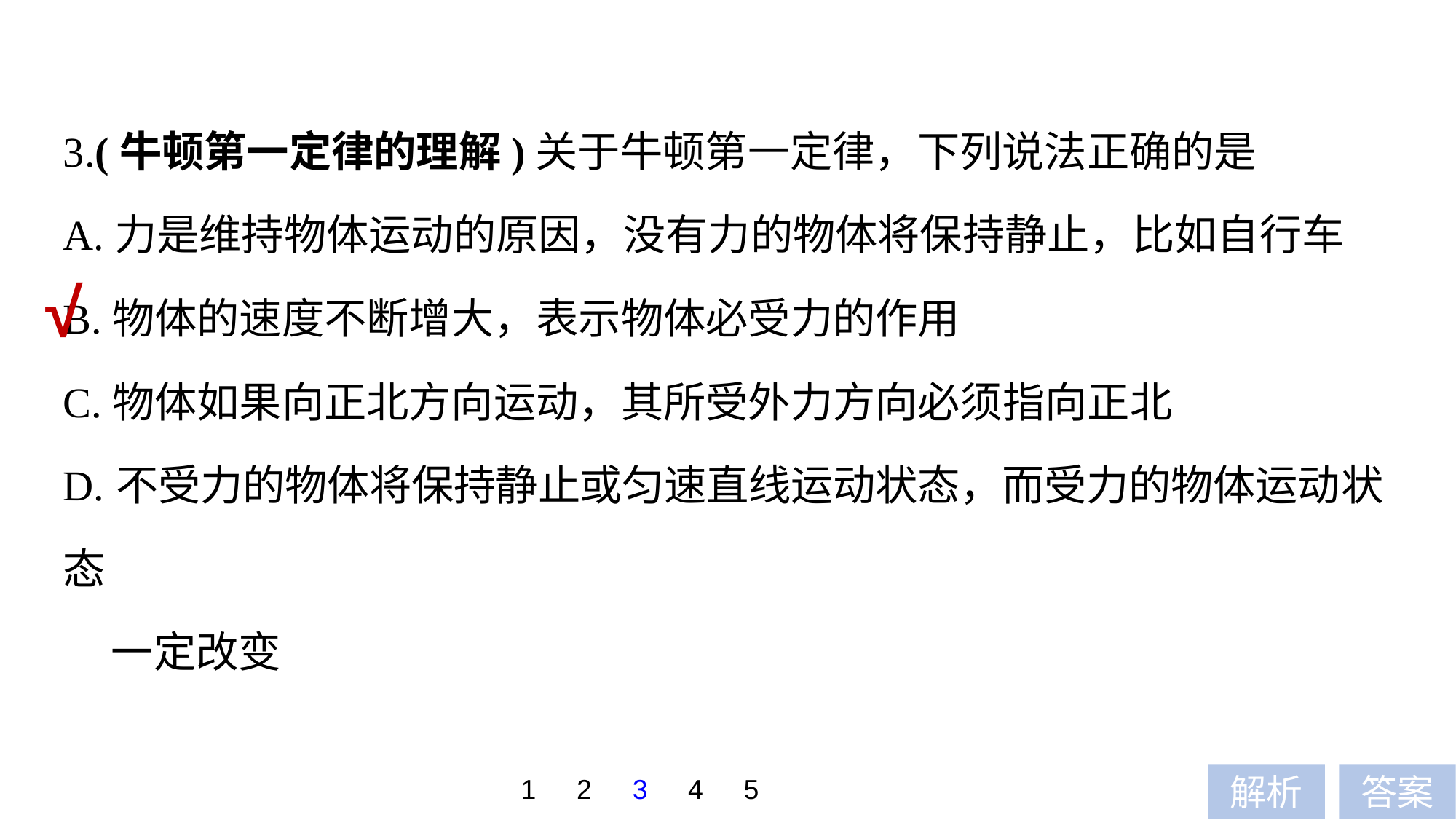

3.(牛顿第一定律的理解)关于牛顿第一定律，下列说法正确的是
A.力是维持物体运动的原因，没有力的物体将保持静止，比如自行车
B.物体的速度不断增大，表示物体必受力的作用
C.物体如果向正北方向运动，其所受外力方向必须指向正北
D.不受力的物体将保持静止或匀速直线运动状态，而受力的物体运动状态
    一定改变
√
1
2
3
4
5
解析
答案